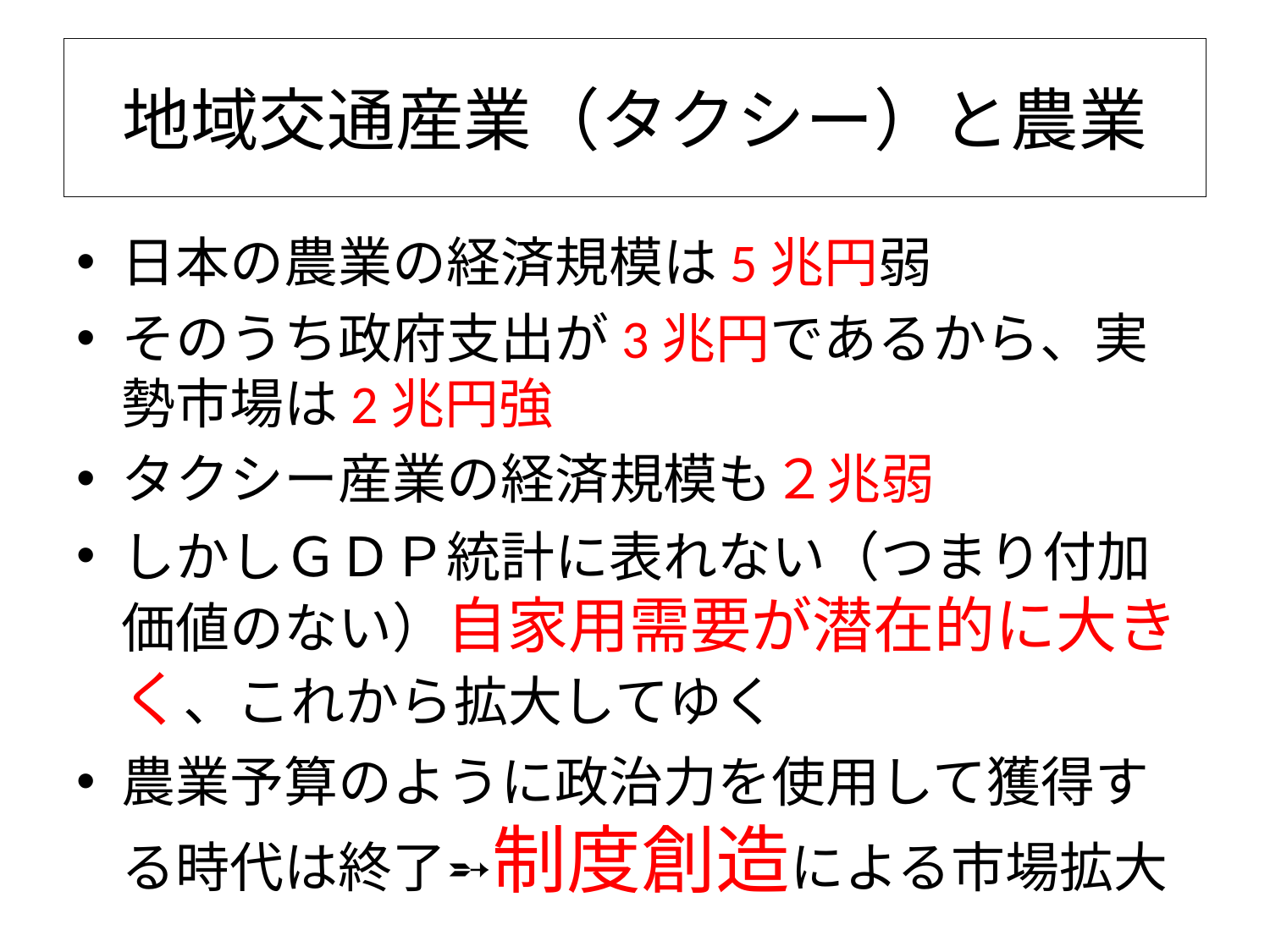

# 地域交通産業（タクシー）と農業
日本の農業の経済規模は5兆円弱
そのうち政府支出が3兆円であるから、実勢市場は2兆円強
タクシー産業の経済規模も２兆弱
しかしＧＤＰ統計に表れない（つまり付加価値のない）自家用需要が潜在的に大きく、これから拡大してゆく
農業予算のように政治力を使用して獲得する時代は終了➵制度創造による市場拡大